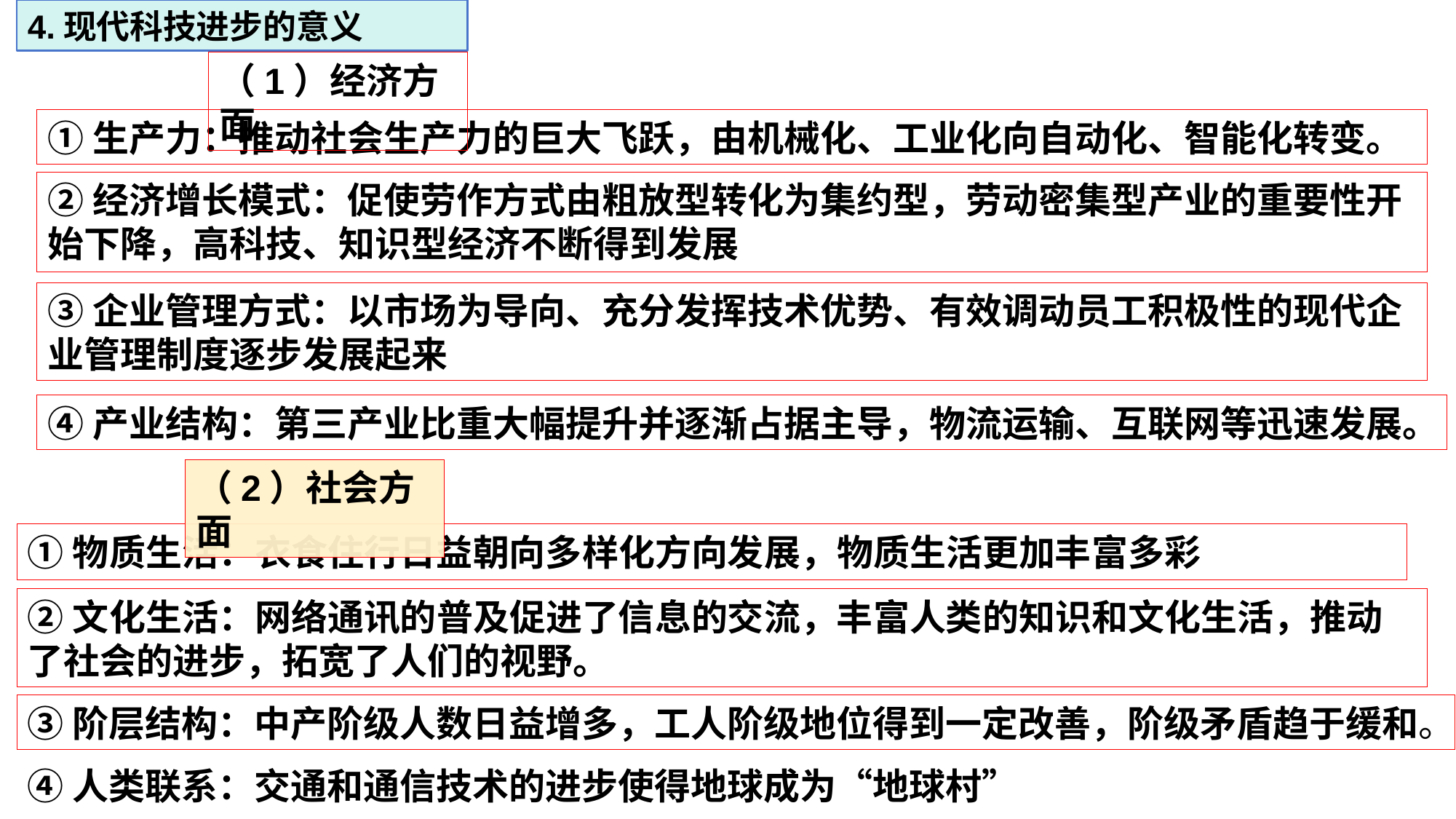

4.现代科技进步的意义
（1）经济方面
①生产力：推动社会生产力的巨大飞跃，由机械化、工业化向自动化、智能化转变。
②经济增长模式：促使劳作方式由粗放型转化为集约型，劳动密集型产业的重要性开始下降，高科技、知识型经济不断得到发展

③企业管理方式：以市场为导向、充分发挥技术优势、有效调动员工积极性的现代企业管理制度逐步发展起来
④产业结构：第三产业比重大幅提升并逐渐占据主导，物流运输、互联网等迅速发展。
（2）社会方面
①物质生活：衣食住行日益朝向多样化方向发展，物质生活更加丰富多彩

②文化生活：网络通讯的普及促进了信息的交流，丰富人类的知识和文化生活，推动了社会的进步，拓宽了人们的视野。
③阶层结构：中产阶级人数日益增多，工人阶级地位得到一定改善，阶级矛盾趋于缓和。
31
④人类联系：交通和通信技术的进步使得地球成为“地球村”